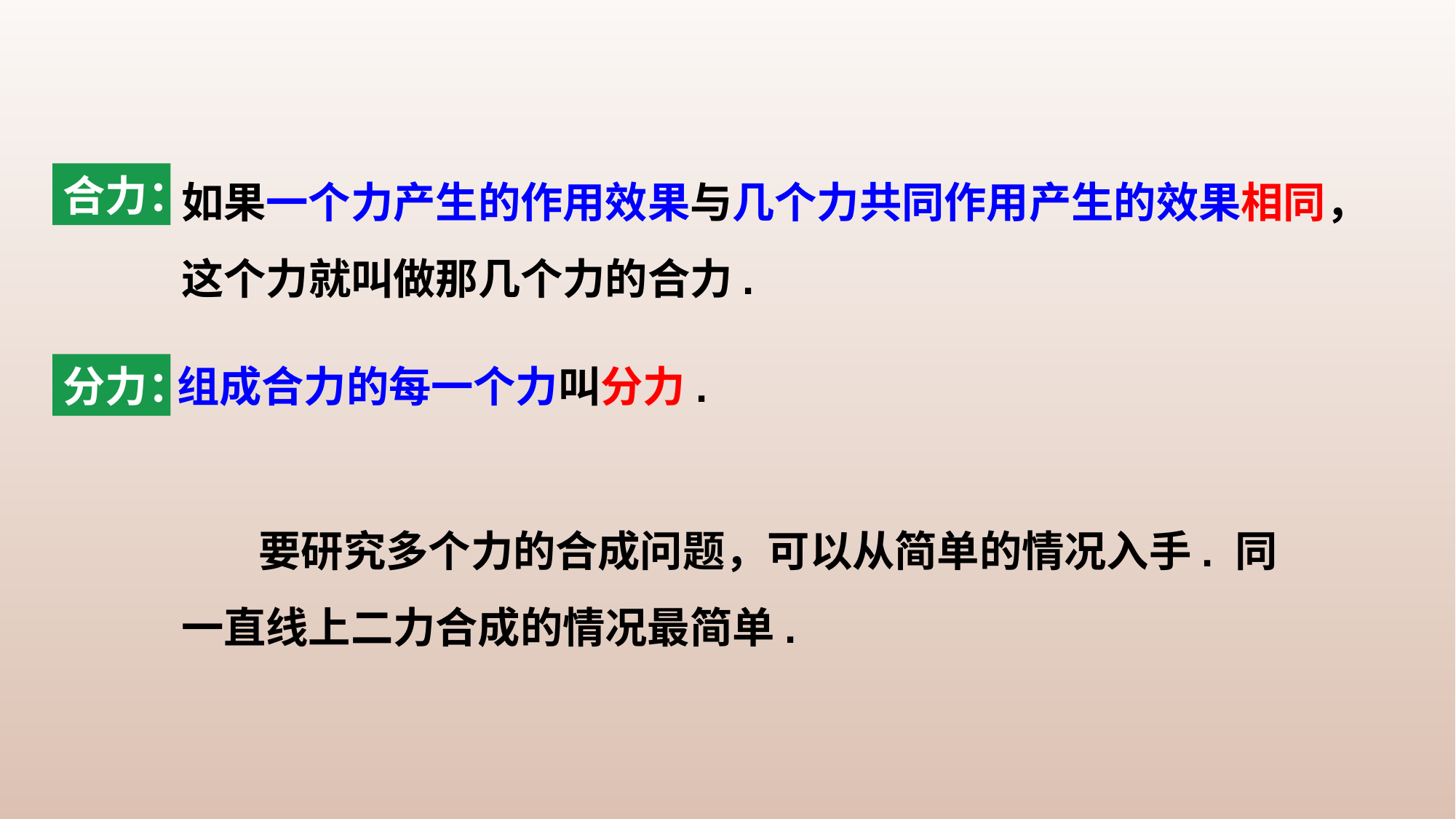

如果一个力产生的作用效果与几个力共同作用产生的效果相同，这个力就叫做那几个力的合力.
合力：
分力：
组成合力的每一个力叫分力.
       要研究多个力的合成问题，可以从简单的情况入手. 同一直线上二力合成的情况最简单.